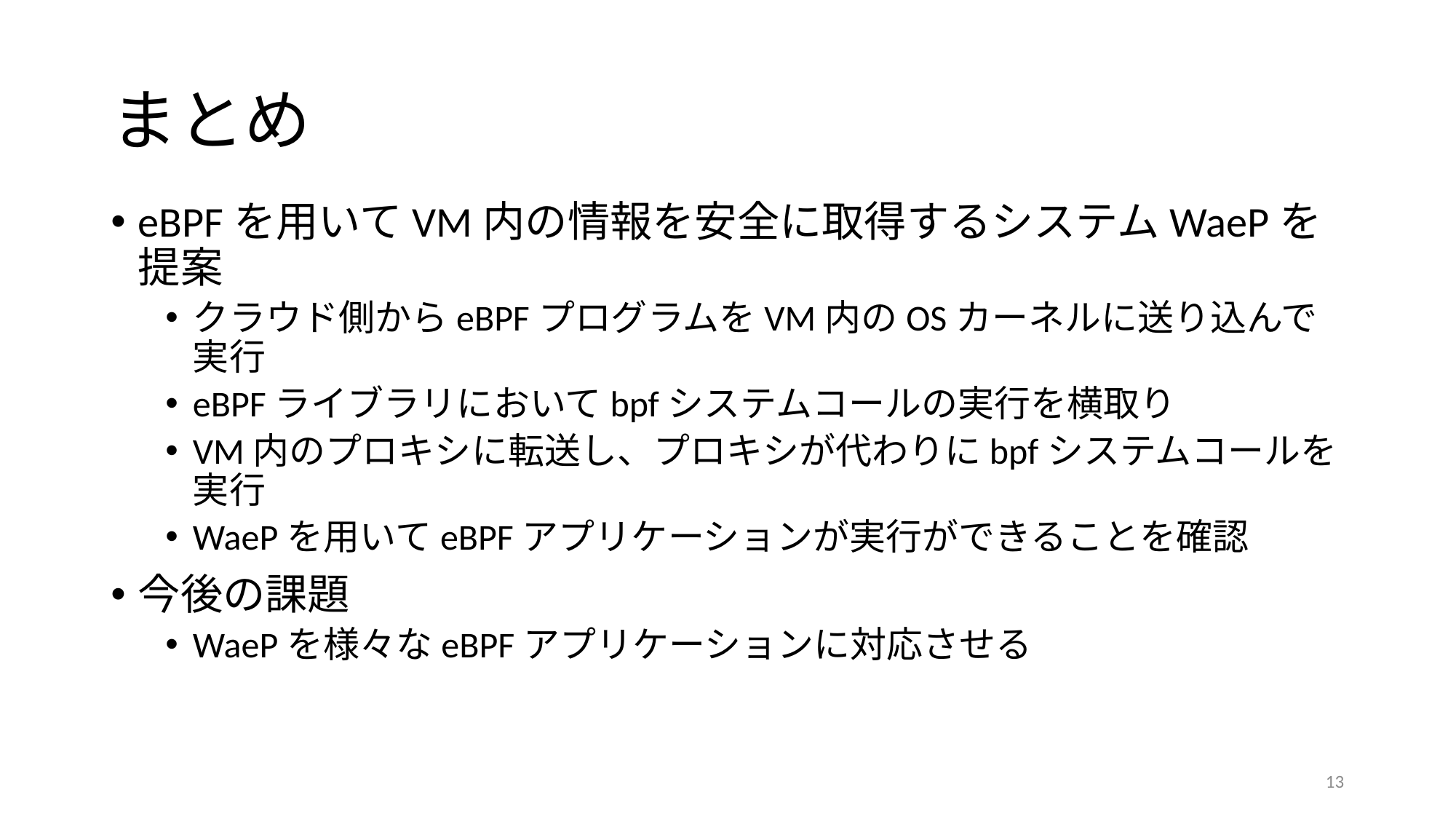

# まとめ
eBPFを用いてVM内の情報を安全に取得するシステムWaePを提案
クラウド側からeBPFプログラムをVM内のOSカーネルに送り込んで実行
eBPFライブラリにおいてbpfシステムコールの実行を横取り
VM内のプロキシに転送し、プロキシが代わりにbpfシステムコールを実行
WaePを用いてeBPFアプリケーションが実行ができることを確認
今後の課題
WaePを様々なeBPFアプリケーションに対応させる
13